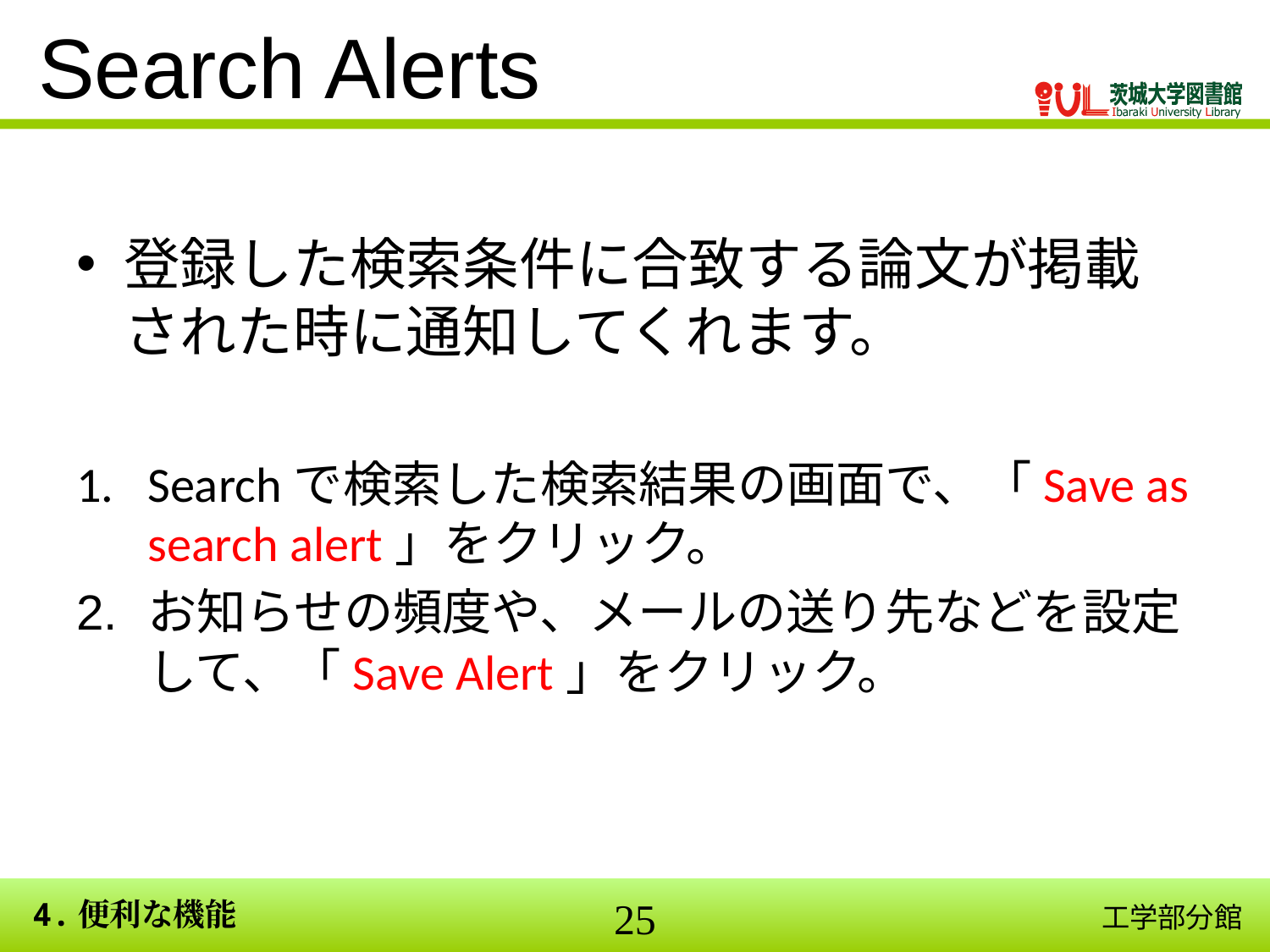

# Search Alerts
登録した検索条件に合致する論文が掲載された時に通知してくれます。

Searchで検索した検索結果の画面で、「Save as search alert」をクリック。
お知らせの頻度や、メールの送り先などを設定して、「Save Alert」をクリック。

4.便利な機能